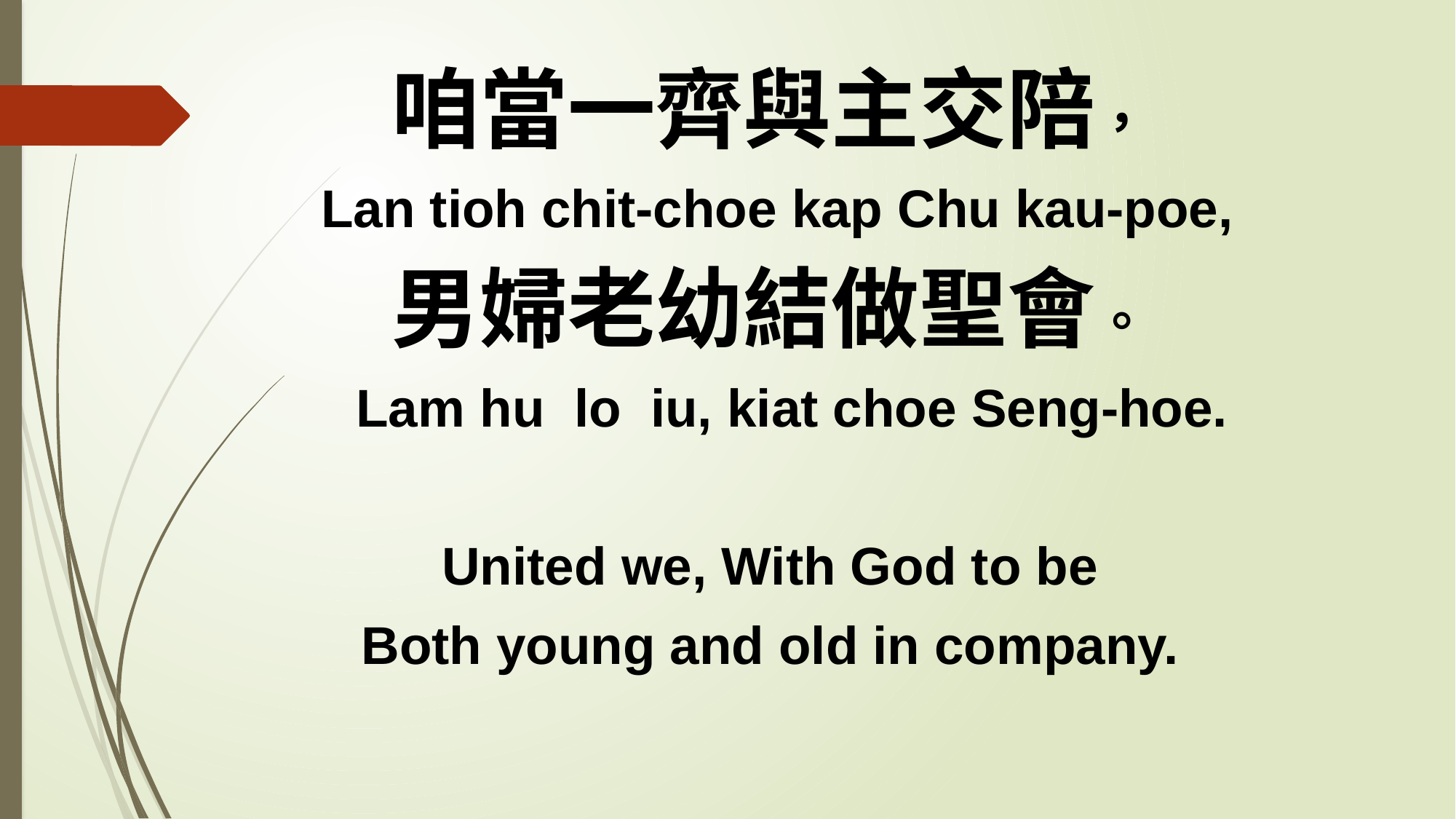

咱當一齊與主交陪，
 Lan tioh chit-choe kap Chu kau-poe,
男婦老幼結做聖會。
   Lam hu  lo  iu, kiat choe Seng-hoe.

United we, With God to be
Both young and old in company.